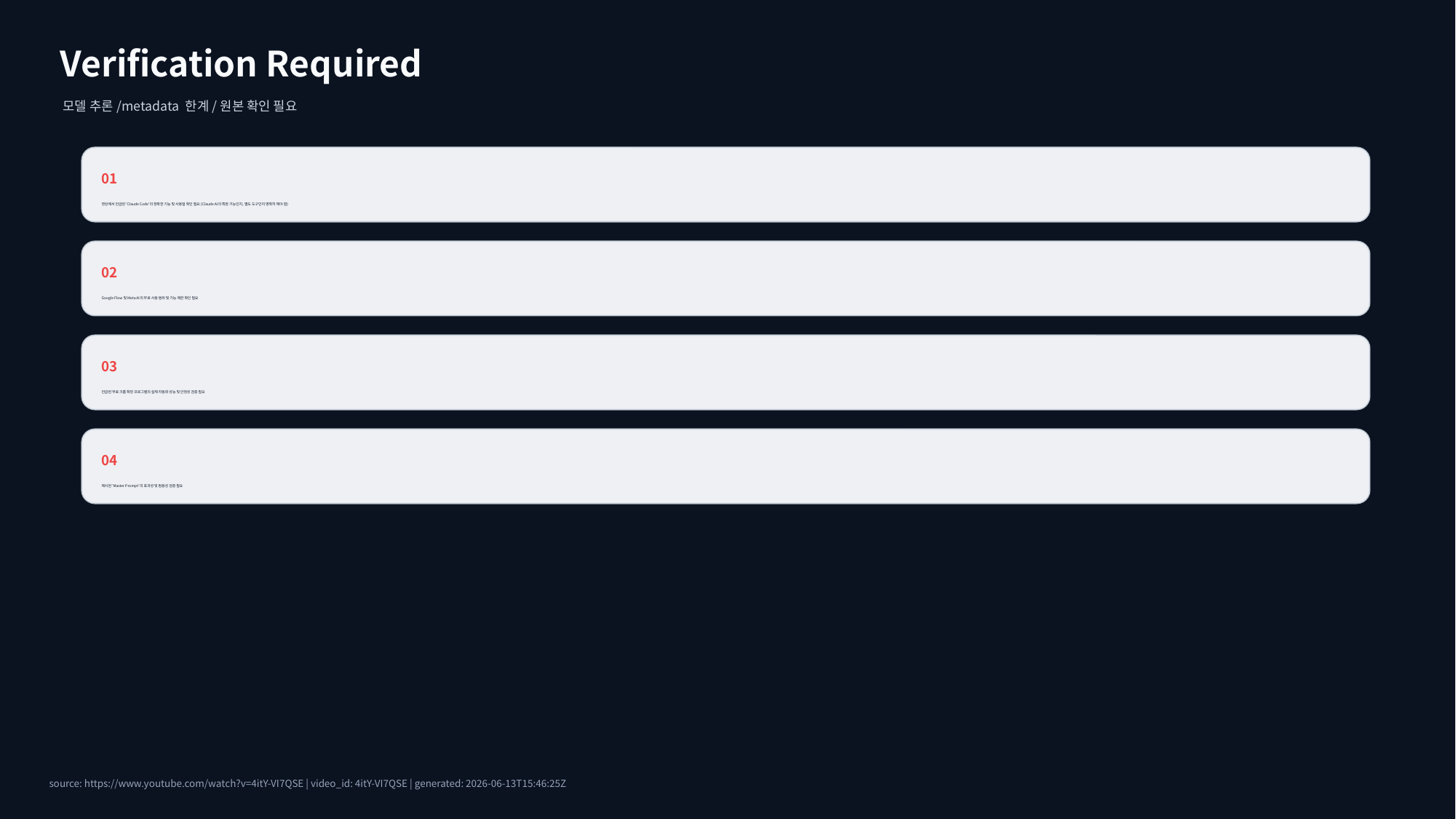

Verification Required
모델 추론/metadata 한계/원본 확인 필요

01
영상에서 언급된 'Claude Code'의 정확한 기능 및 사용법 확인 필요 (Claude AI의 특정 기능인지, 별도 도구인지 명확히 해야 함)

02
Google Flow 및 Meta AI의 무료 사용 범위 및 기능 제한 확인 필요

03
언급된 무료 크롬 확장 프로그램의 실제 자동화 성능 및 안정성 검증 필요

04
제시된 'Master Prompt'의 효과성 및 범용성 검증 필요
source: https://www.youtube.com/watch?v=4itY-VI7QSE | video_id: 4itY-VI7QSE | generated: 2026-06-13T15:46:25Z